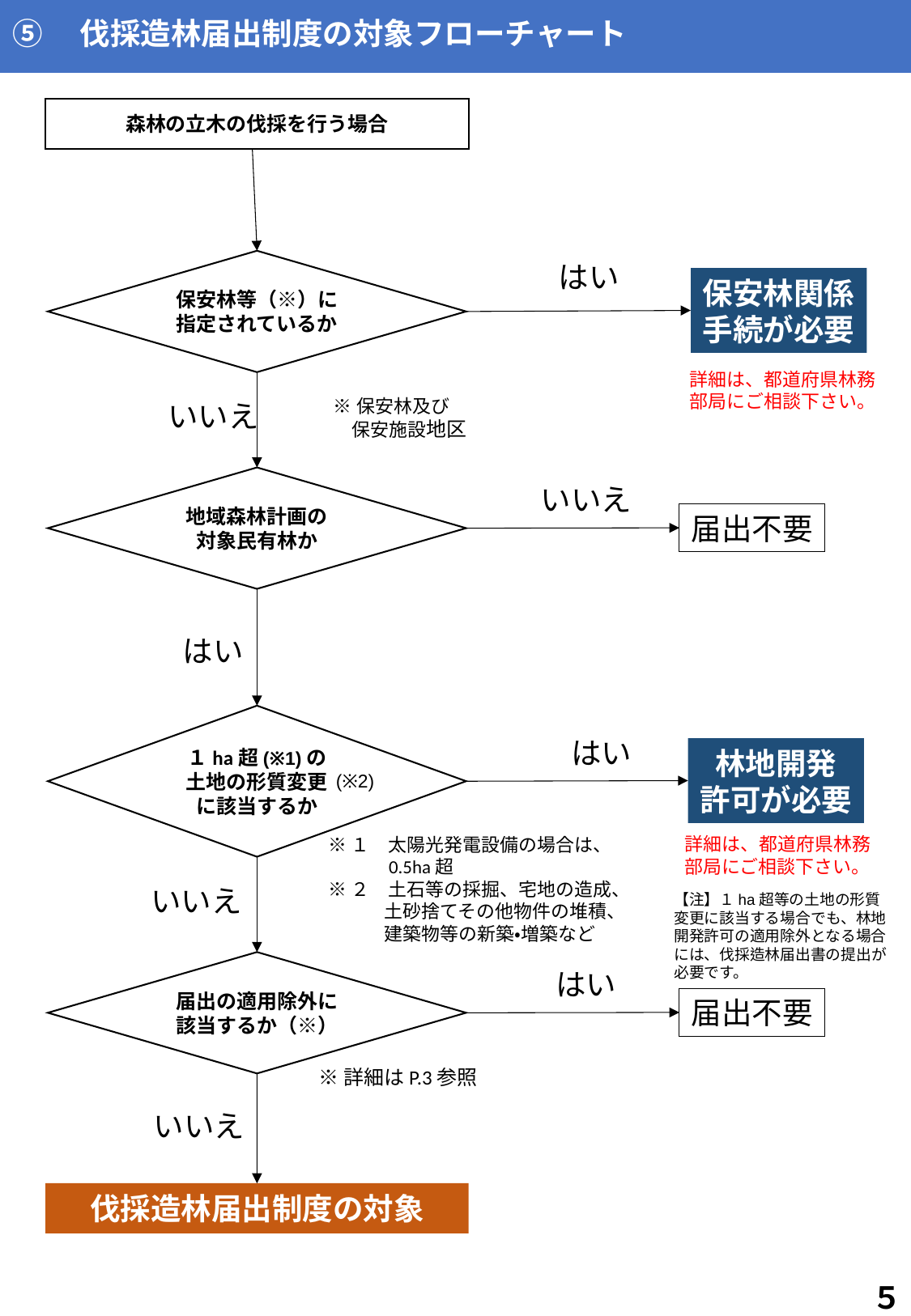

# ⑤　伐採造林届出制度の対象フローチャート
森林の立木の伐採を行う場合
保安林等（※）に
指定されているか
はい
保安林関係
手続が必要
法§10の８Ⅰ
詳細は、都道府県林務部局にご相談下さい。
※保安林及び
　保安施設地区
いいえ
地域森林計画の
対象民有林か
いいえ
届出不要
法§10の８Ⅰ
はい
１ha超(※1)の
土地の形質変更
に該当するか
はい
林地開発
許可が必要
法§10の８Ⅰ②
(※2)
詳細は、都道府県林務部局にご相談下さい。
※１　太陽光発電設備の場合は、
　　　0.5ha超
※２　土石等の採掘、宅地の造成、
　　　土砂捨てその他物件の堆積、
　　　建築物等の新築・増築など
いいえ
【注】１ha超等の土地の形質変更に該当する場合でも、林地開発許可の適用除外となる場合には、伐採造林届出書の提出が必要です。
届出の適用除外に
該当するか（※）
はい
法§10の８Ⅰ,規§8Ⅲ・Ⅳ
届出不要
※詳細はP.3参照
いいえ
伐採造林届出制度の対象
５